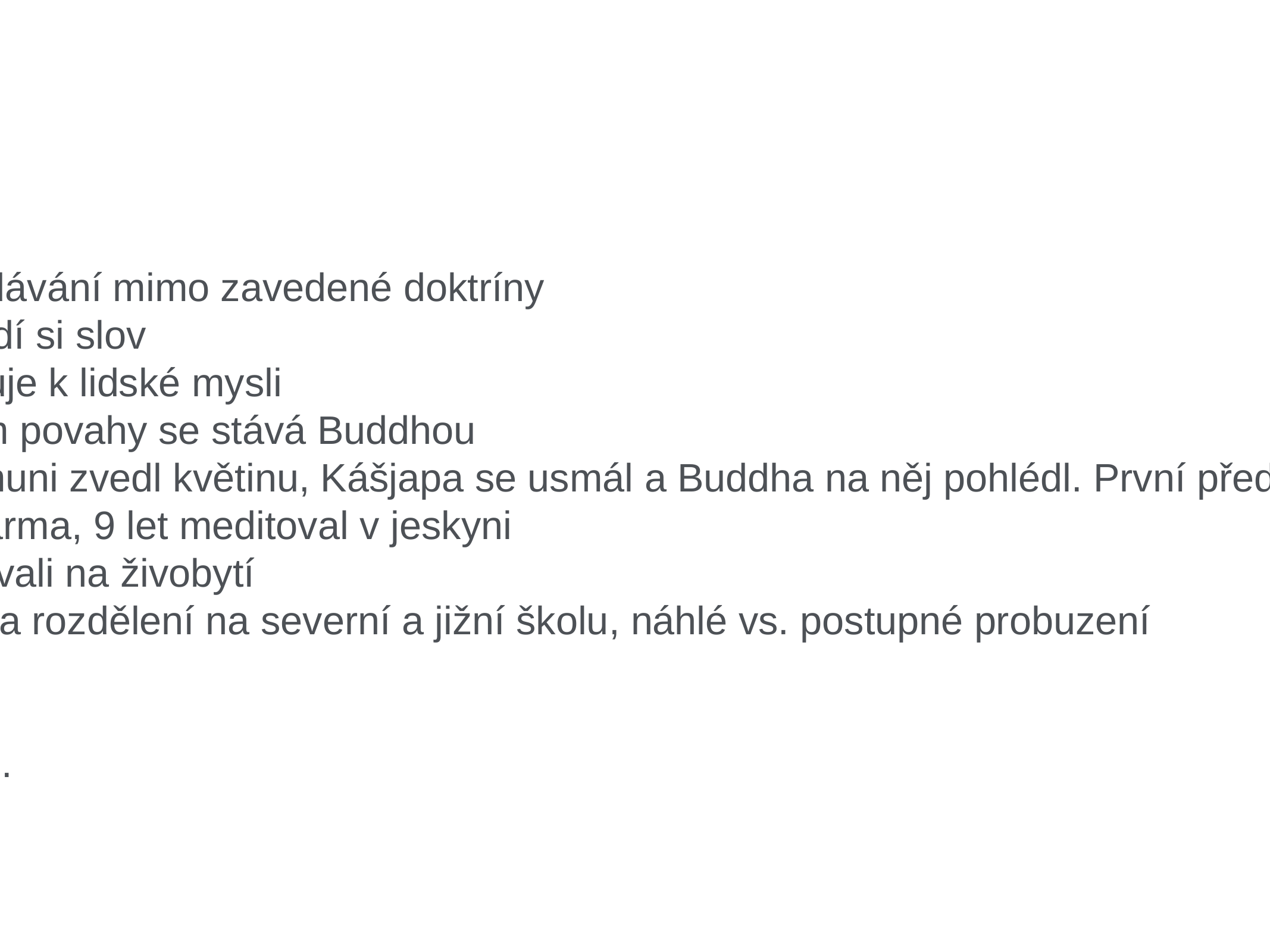

Chan (zen)

教外別傳 Tradice předávání mimo zavedené doktríny
不立(離)文字 Nehledí si slov
直指人心 Přímo ukazuje k lidské mysli
見性成佛 Nahlédnutím povahy se stává Buddhou
Mýtus původu: Šákjamuni zvedl květinu, Kášjapa se usmál a Buddha na něj pohlédl. První předání učení beze slov.
28 generací, Bodhidharma, 9 let meditoval v jeskyni
Zenoví mniši si vydělávali na živobytí
6. Patriarcha Huineng a rozdělení na severní a jižní školu, náhlé vs. postupné probuzení
Koán
Jenom sedět.
Estetika jednoduchosti.